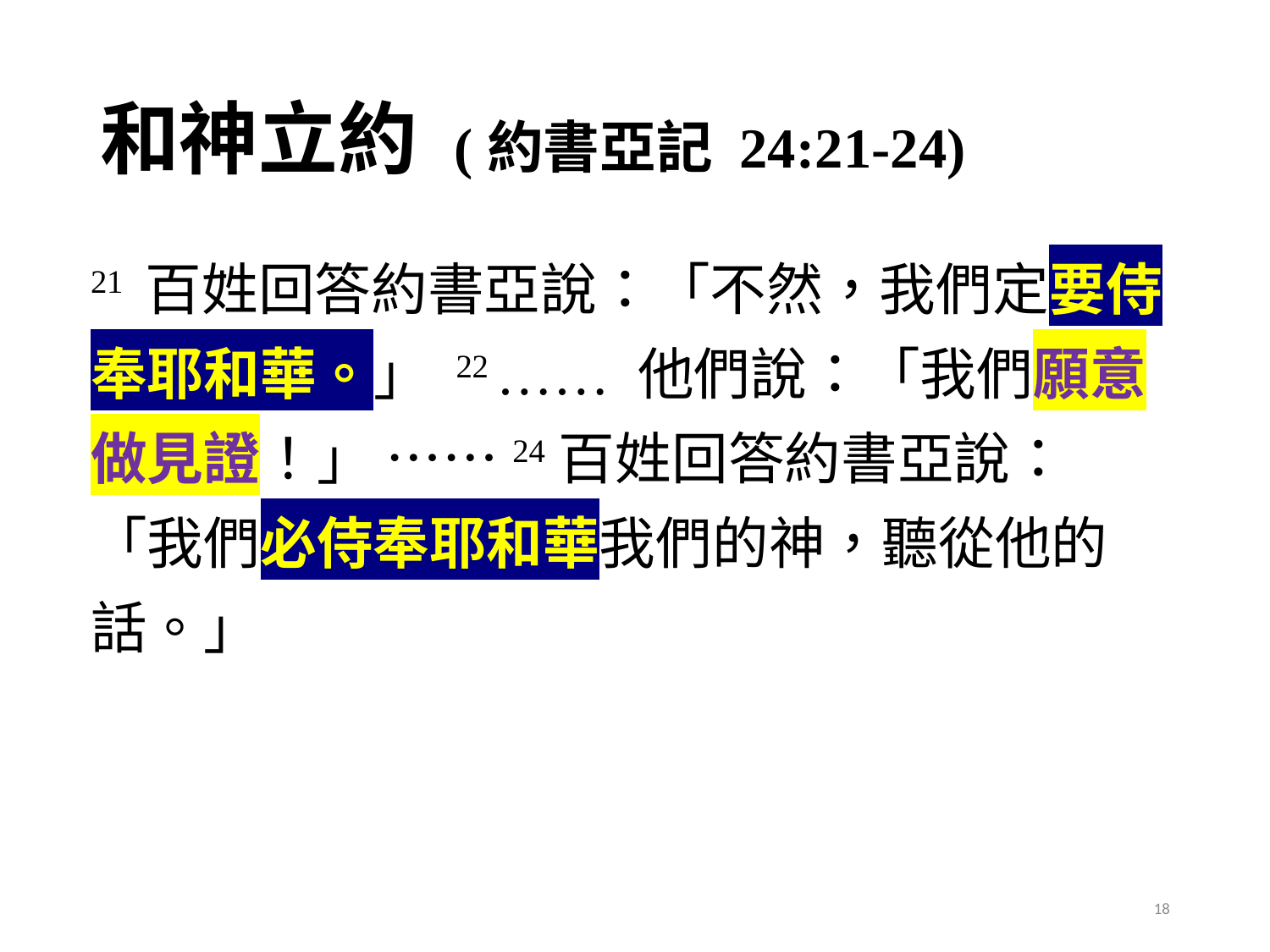

# 和神立約 (約書亞記 24:21-24)
21 百姓回答約書亞說：「不然，我們定要侍奉耶和華。」 22 …… 他們說：「我們願意做見證！」 ……24百姓回答約書亞說：「我們必侍奉耶和華我們的神，聽從他的話。」
18